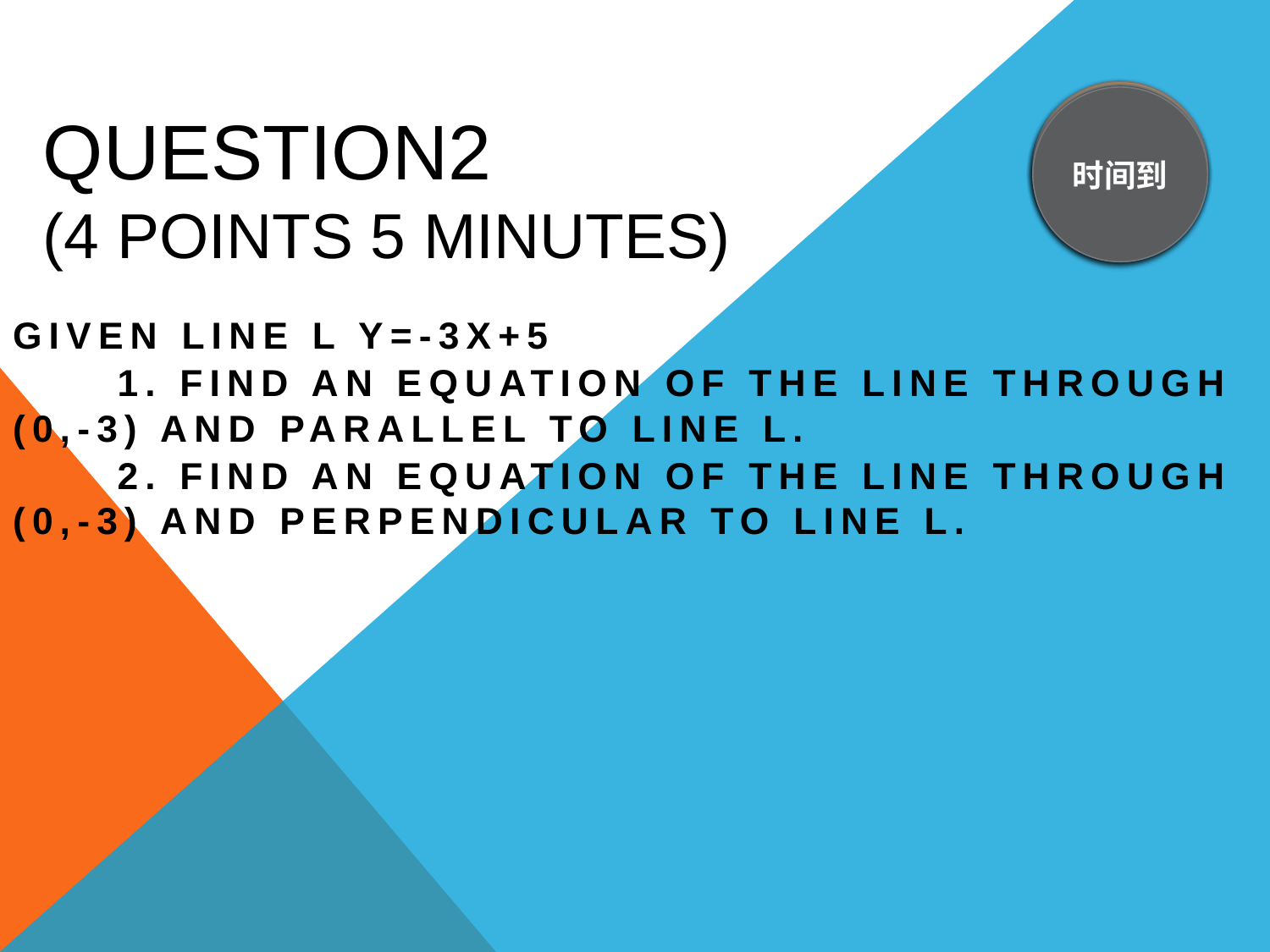

# Question2 (4 points 5 minutes)
5 min
2 min
1 min
3 min
10 s
4 min
5 s
时间到
Given line L y=-3x+5
      1. Find an equation of the line through (0,-3) and parallel to Line L.
      2. Find an equation of the line through (0,-3) and perpendicular to line l.